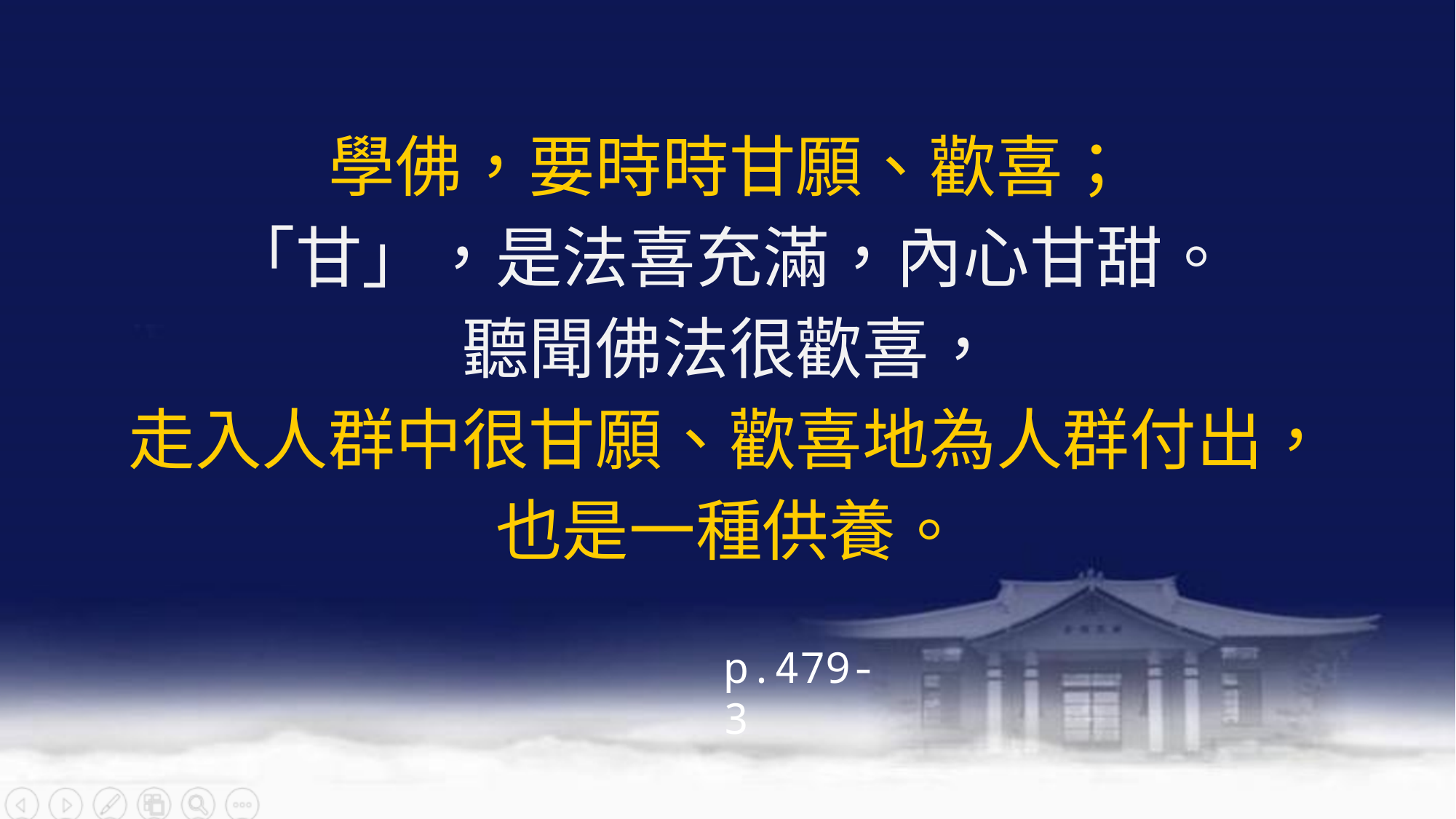

# 學佛，要時時甘願、歡喜； 「甘」，是法喜充滿，內心甘甜。 聽聞佛法很歡喜， 走入人群中很甘願、歡喜地為人群付出， 也是一種供養。
p.479-3